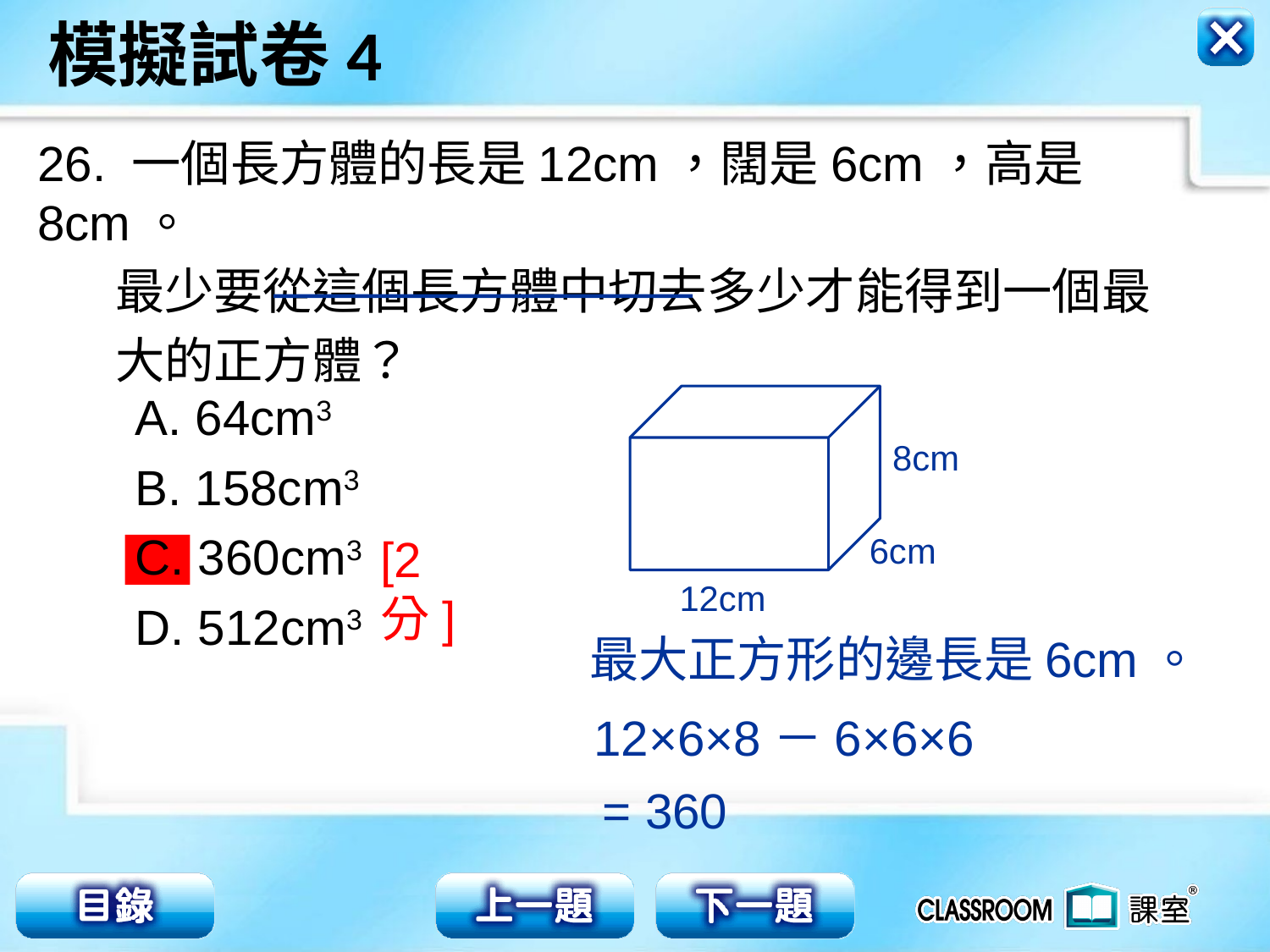

26. 一個長方體的長是12cm，闊是6cm，高是8cm。
      最少要從這個長方體中切去多少才能得到一個最
      大的正方體？

A. 64cm3
B. 158cm3
C. 360cm3
D. 512cm3

8cm
[2分]
6cm

12cm
最大正方形的邊長是6cm。
12×6×8－6×6×6
= 360